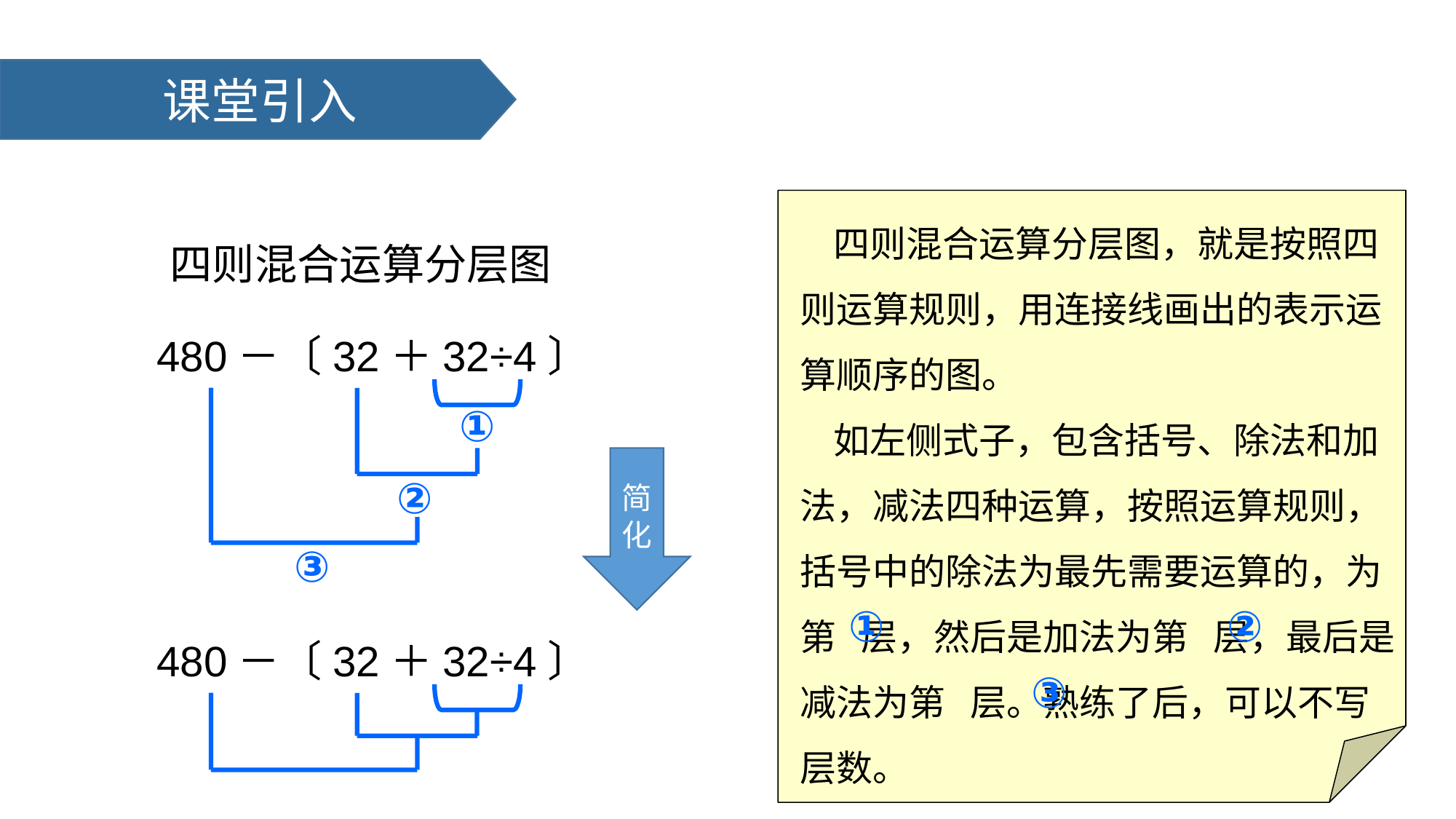

课堂引入

   四则混合运算分层图，就是按照四则运算规则，用连接线画出的表示运算顺序的图。
   如左侧式子，包含括号、除法和加法，减法四种运算，按照运算规则，括号中的除法为最先需要运算的，为第   层，然后是加法为第   层，最后是减法为第   层。熟练了后，可以不写层数。
四则混合运算分层图
480－〔32＋32÷4〕

①

简化
②

③

①
②
480－〔32＋32÷4〕

③